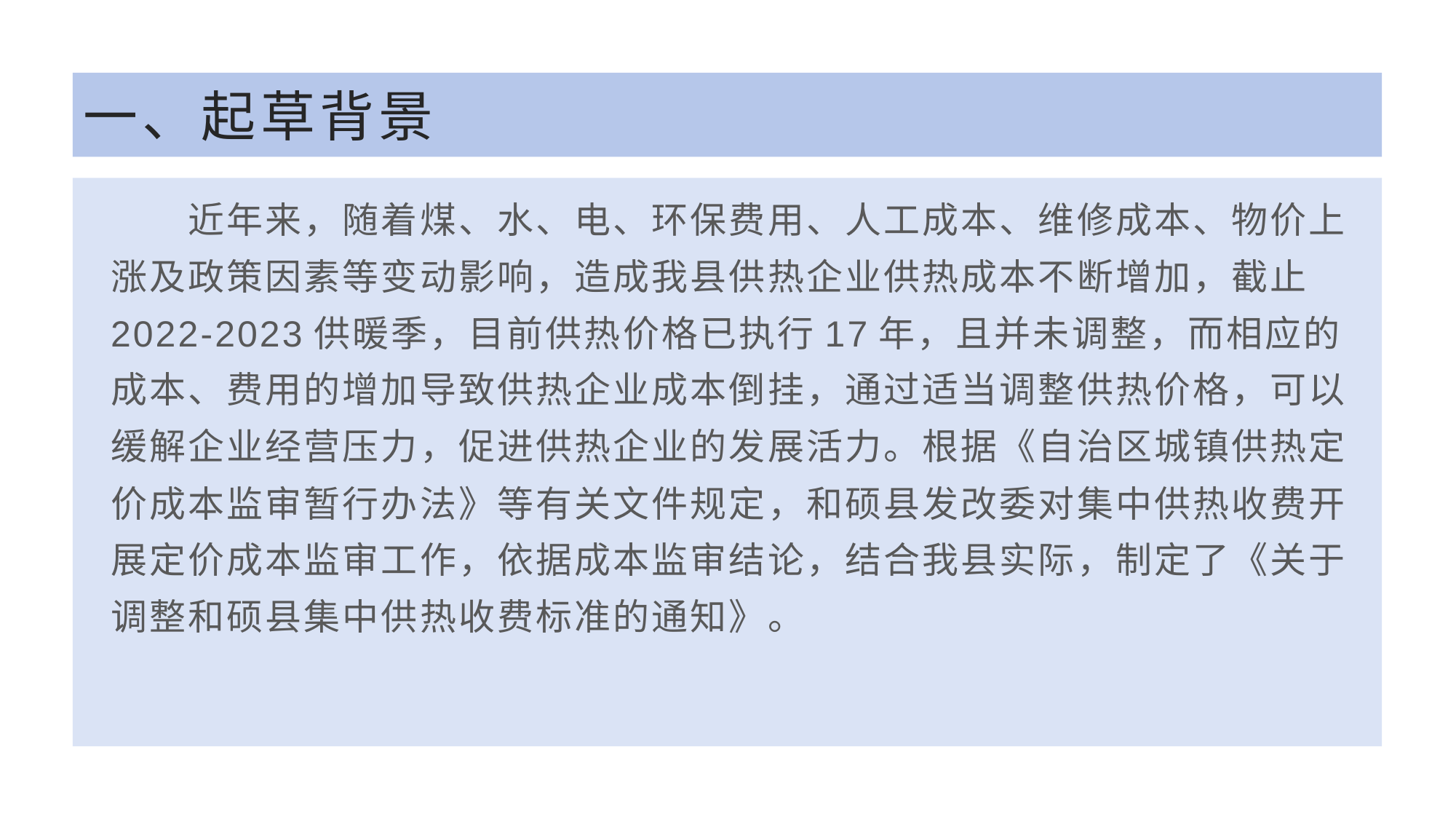

# 一、起草背景
近年来，随着煤、水、电、环保费用、人工成本、维修成本、物价上涨及政策因素等变动影响，造成我县供热企业供热成本不断增加，截止2022-2023供暖季，目前供热价格已执行17年，且并未调整，而相应的成本、费用的增加导致供热企业成本倒挂，通过适当调整供热价格，可以缓解企业经营压力，促进供热企业的发展活力。根据《自治区城镇供热定价成本监审暂行办法》等有关文件规定，和硕县发改委对集中供热收费开展定价成本监审工作，依据成本监审结论，结合我县实际，制定了《关于调整和硕县集中供热收费标准的通知》。